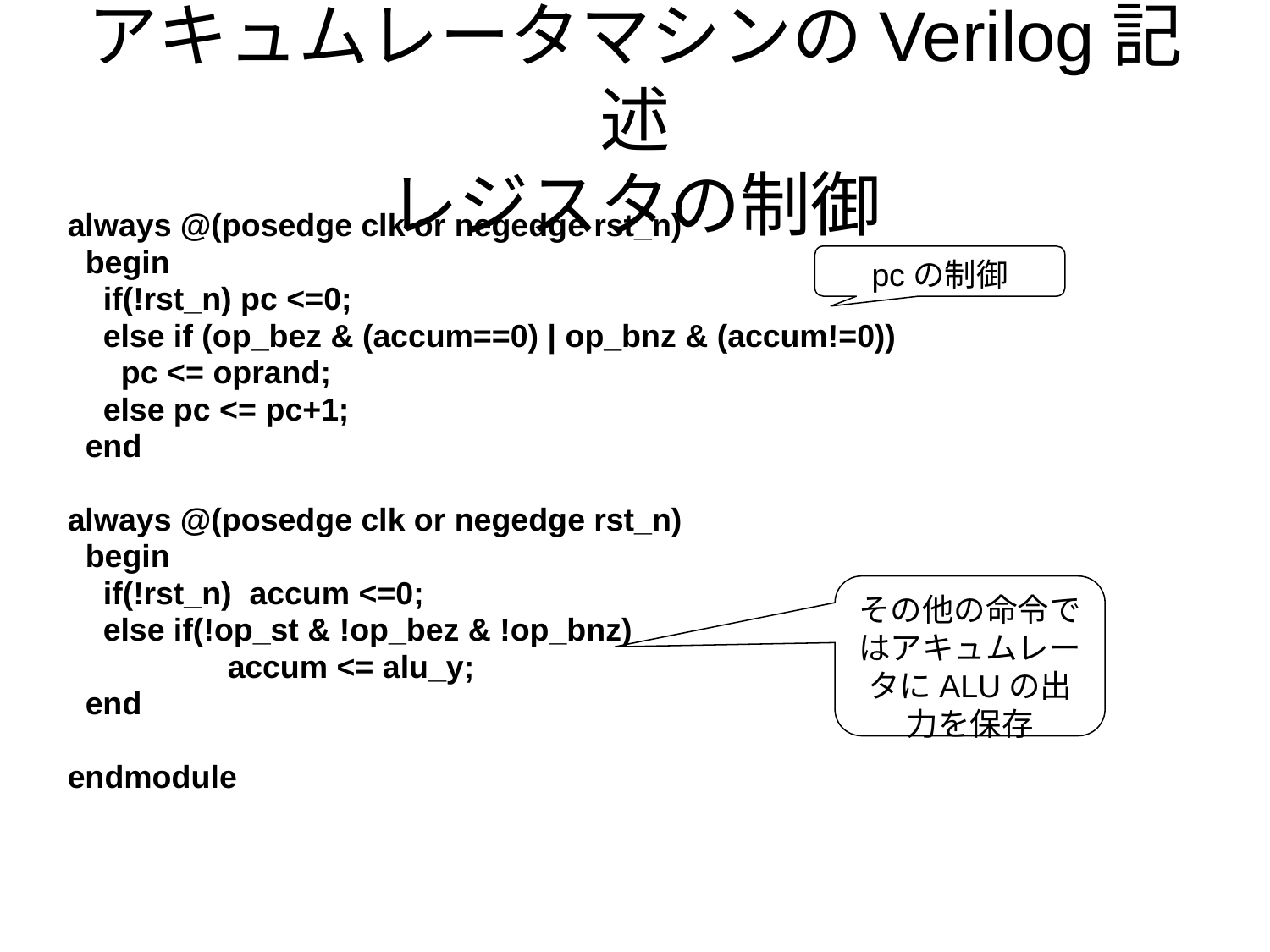

# アキュムレータマシンのVerilog記述 レジスタの制御
always @(posedge clk or negedge rst_n)
  begin
    if(!rst_n) pc <=0;
    else if (op_bez & (accum==0) | op_bnz & (accum!=0))
      pc <= oprand;
    else pc <= pc+1;
  end

always @(posedge clk or negedge rst_n)
  begin
    if(!rst_n)  accum <=0;
    else if(!op_st & !op_bez & !op_bnz)
                  accum <= alu_y;
  end

endmodule

pcの制御
その他の命令ではアキュムレータにALUの出力を保存